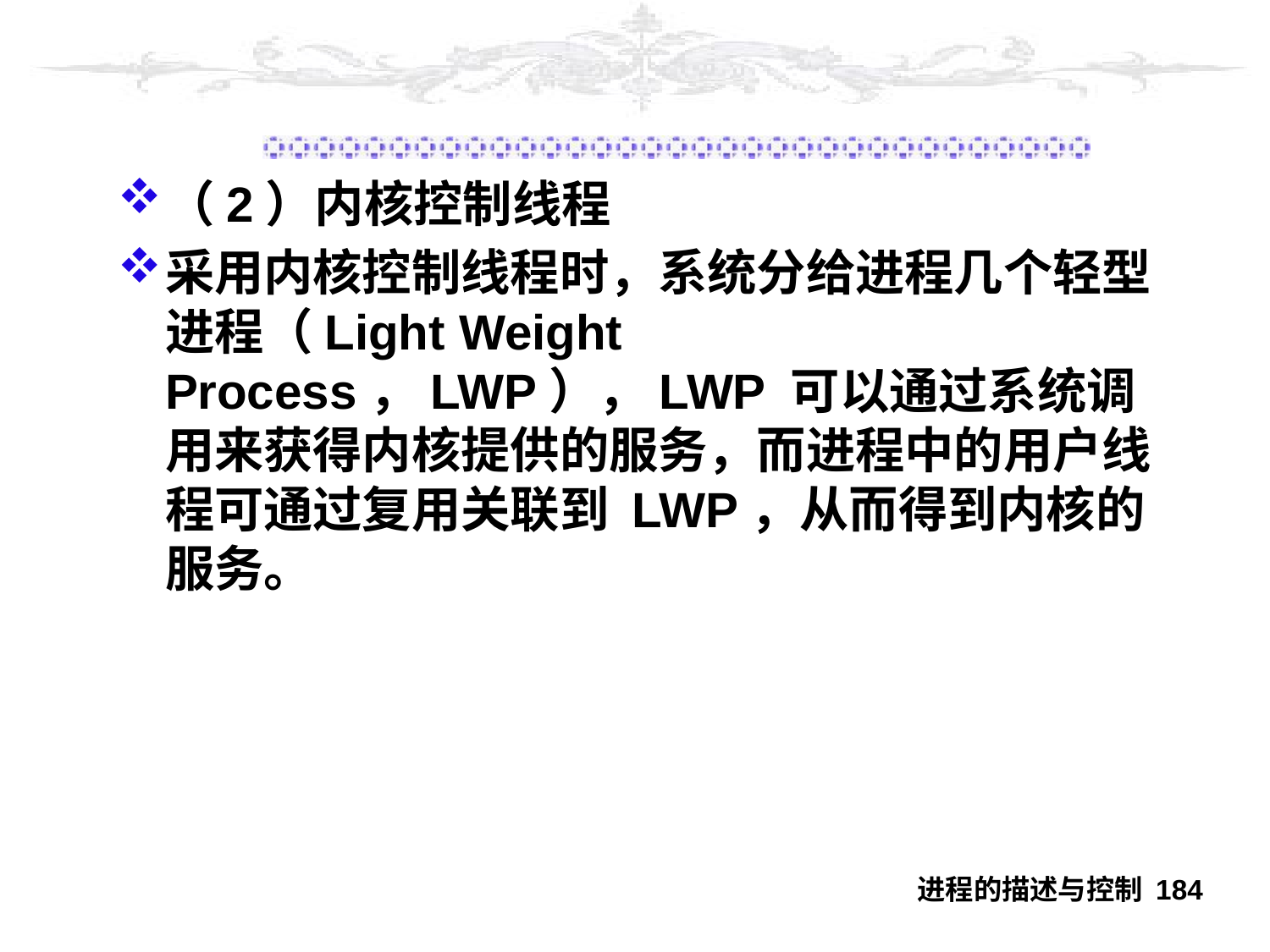

#
（2）内核控制线程
采用内核控制线程时，系统分给进程几个轻型进程（Light Weight Process，LWP），LWP 可以通过系统调用来获得内核提供的服务，而进程中的用户线程可通过复用关联到 LWP，从而得到内核的服务。